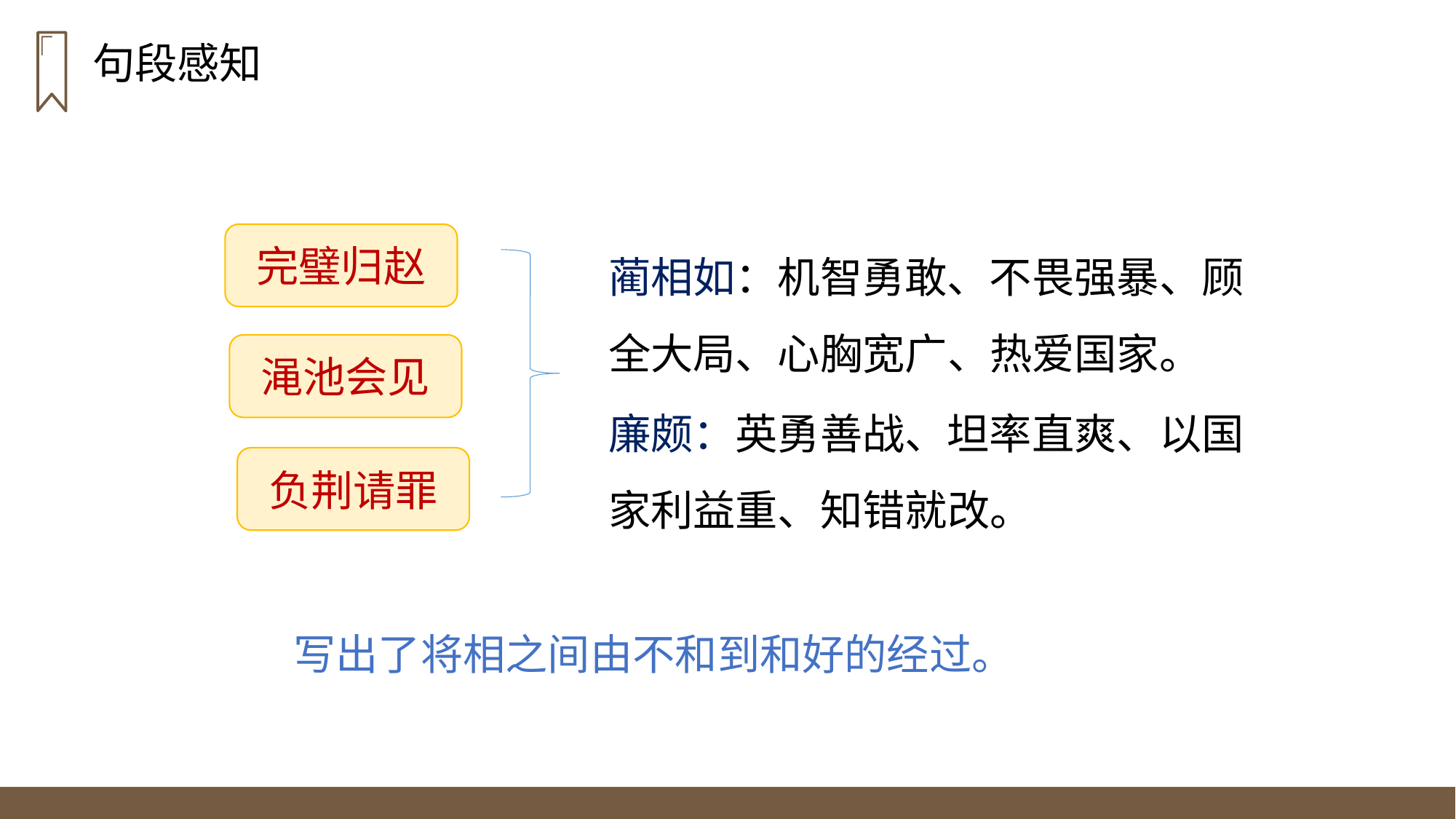

句段感知
蔺相如：机智勇敢、不畏强暴、顾全大局、心胸宽广、热爱国家。
完璧归赵

渑池会见
廉颇：英勇善战、坦率直爽、以国家利益重、知错就改。
负荆请罪
写出了将相之间由不和到和好的经过。